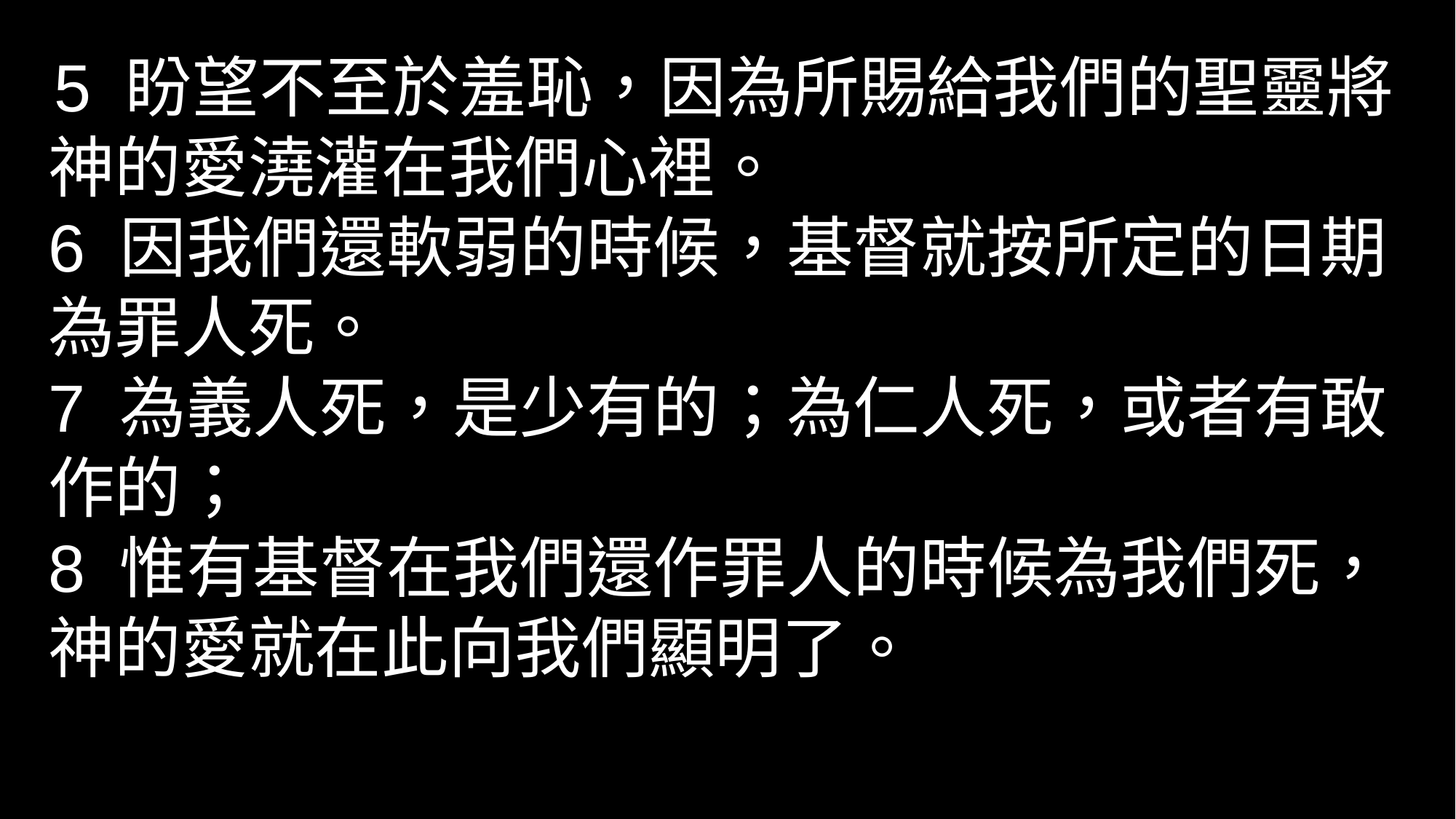

5 盼望不至於羞恥，因為所賜給我們的聖靈將神的愛澆灌在我們心裡。
6 因我們還軟弱的時候，基督就按所定的日期為罪人死。
7 為義人死，是少有的；為仁人死，或者有敢作的；
8 惟有基督在我們還作罪人的時候為我們死，神的愛就在此向我們顯明了。